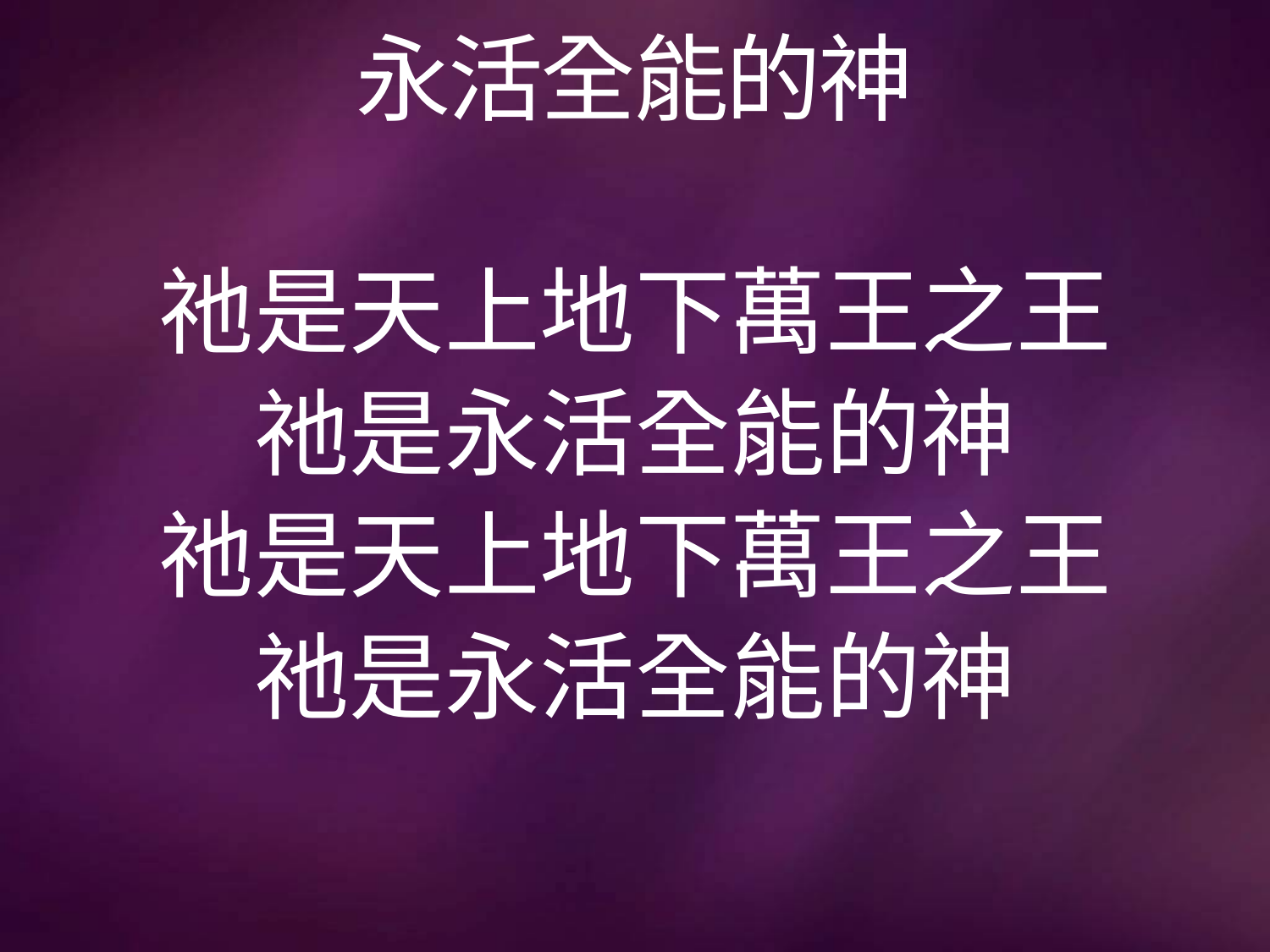

# 永活全能的神
祂是天上地下萬王之王
祂是永活全能的神
祂是天上地下萬王之王
祂是永活全能的神